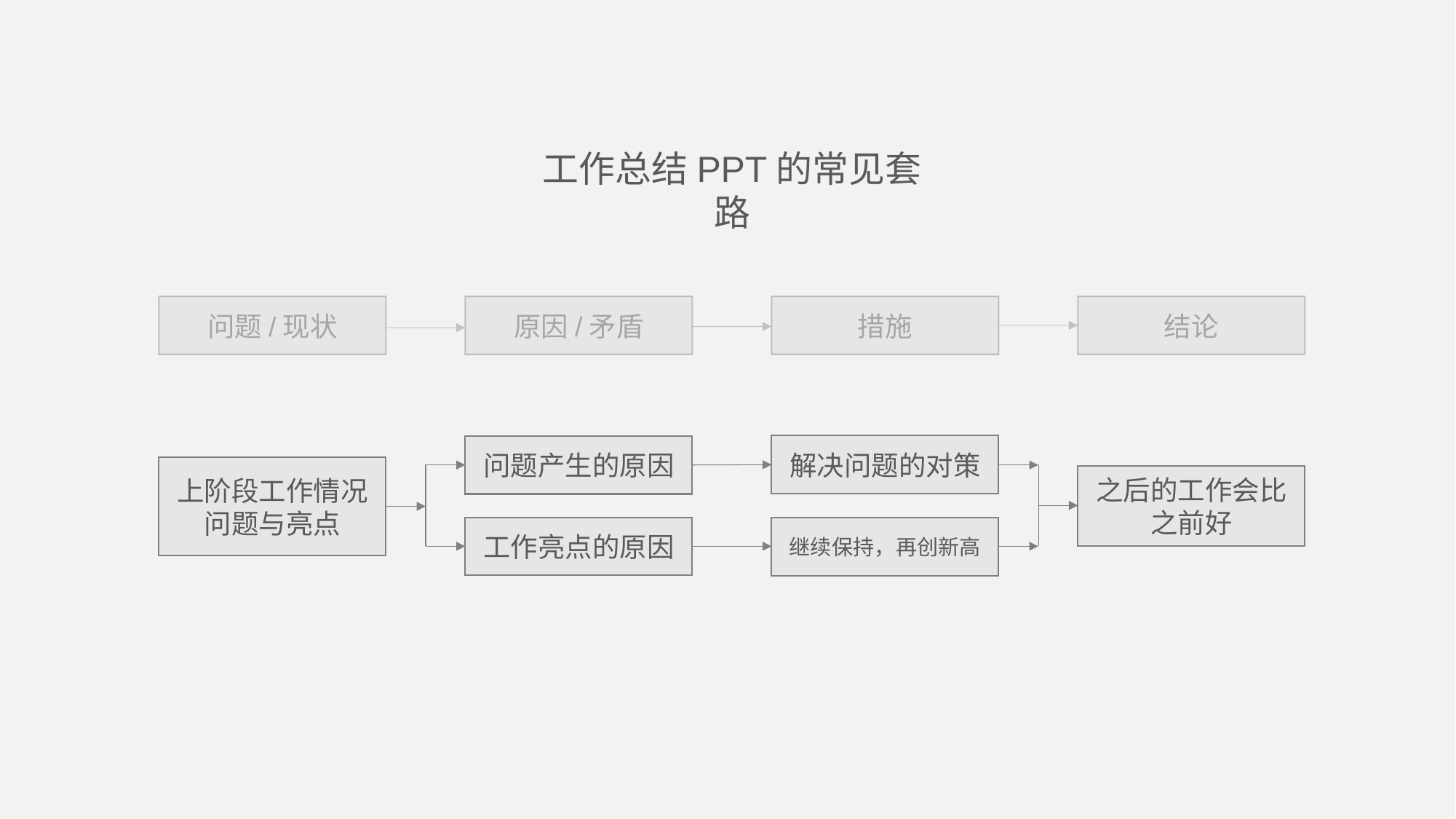

工作总结PPT的常见套路
结论
问题/现状
原因/矛盾
措施
解决问题的对策
问题产生的原因
上阶段工作情况
问题与亮点
之后的工作会比之前好
工作亮点的原因
继续保持，再创新高